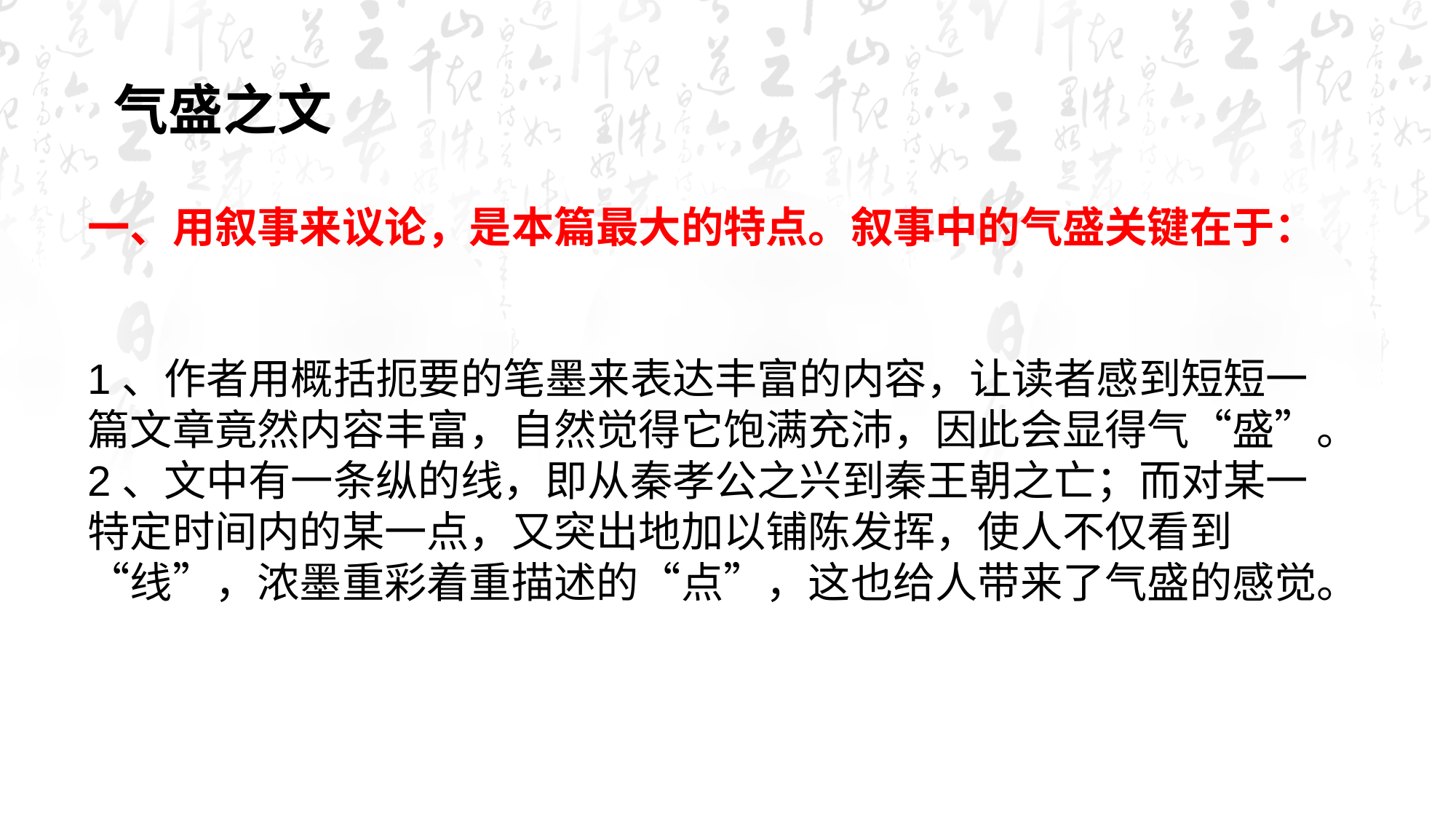

气盛之文
一、用叙事来议论，是本篇最大的特点。叙事中的气盛关键在于：
1、作者用概括扼要的笔墨来表达丰富的内容，让读者感到短短一篇文章竟然内容丰富，自然觉得它饱满充沛，因此会显得气“盛”。
2、文中有一条纵的线，即从秦孝公之兴到秦王朝之亡；而对某一特定时间内的某一点，又突出地加以铺陈发挥，使人不仅看到“线”，浓墨重彩着重描述的“点”，这也给人带来了气盛的感觉。